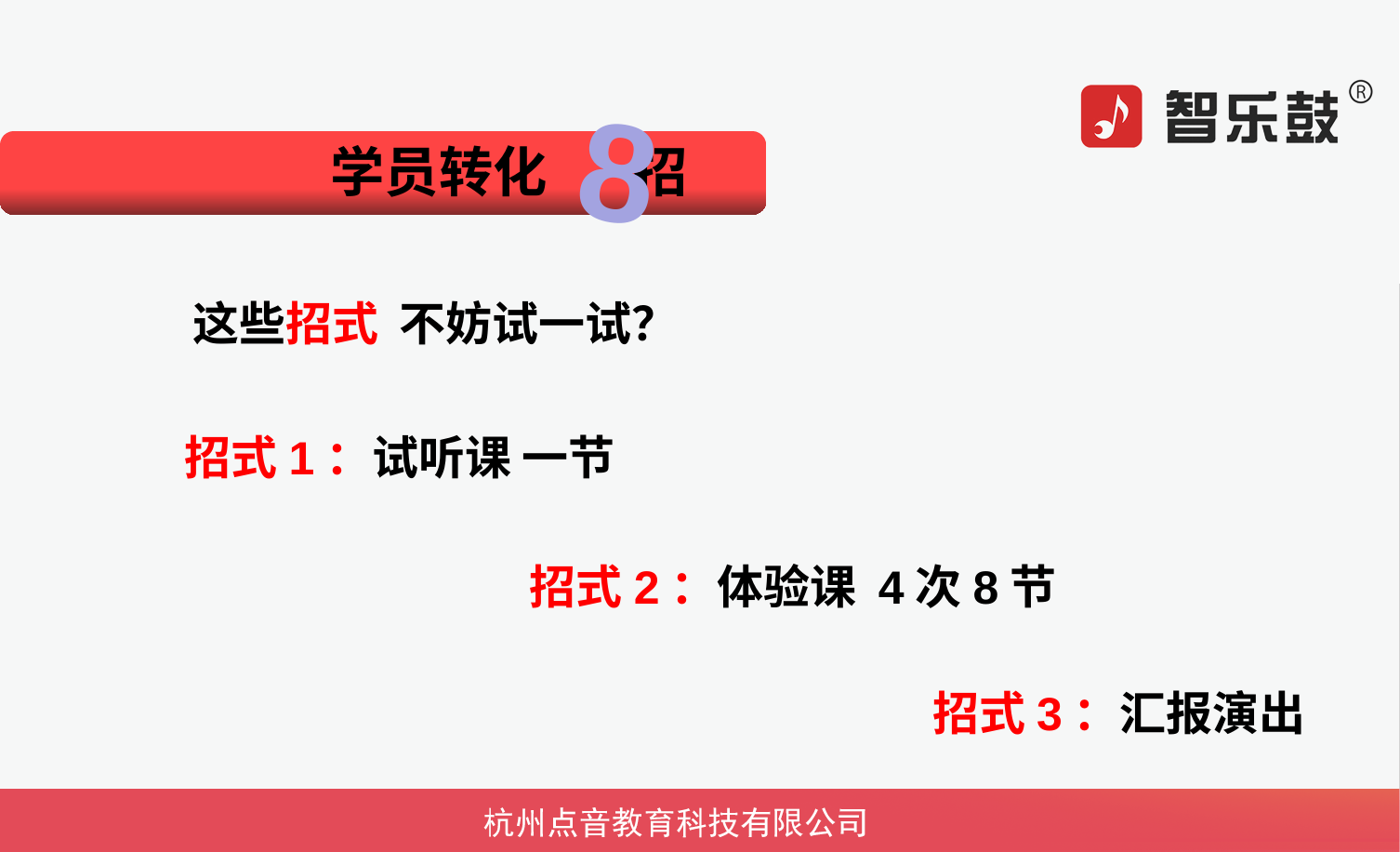

8

学员转化       招
这些招式  不妨试一试？
招式1：试听课 一节
招式2：体验课 4次8节
招式3：汇报演出